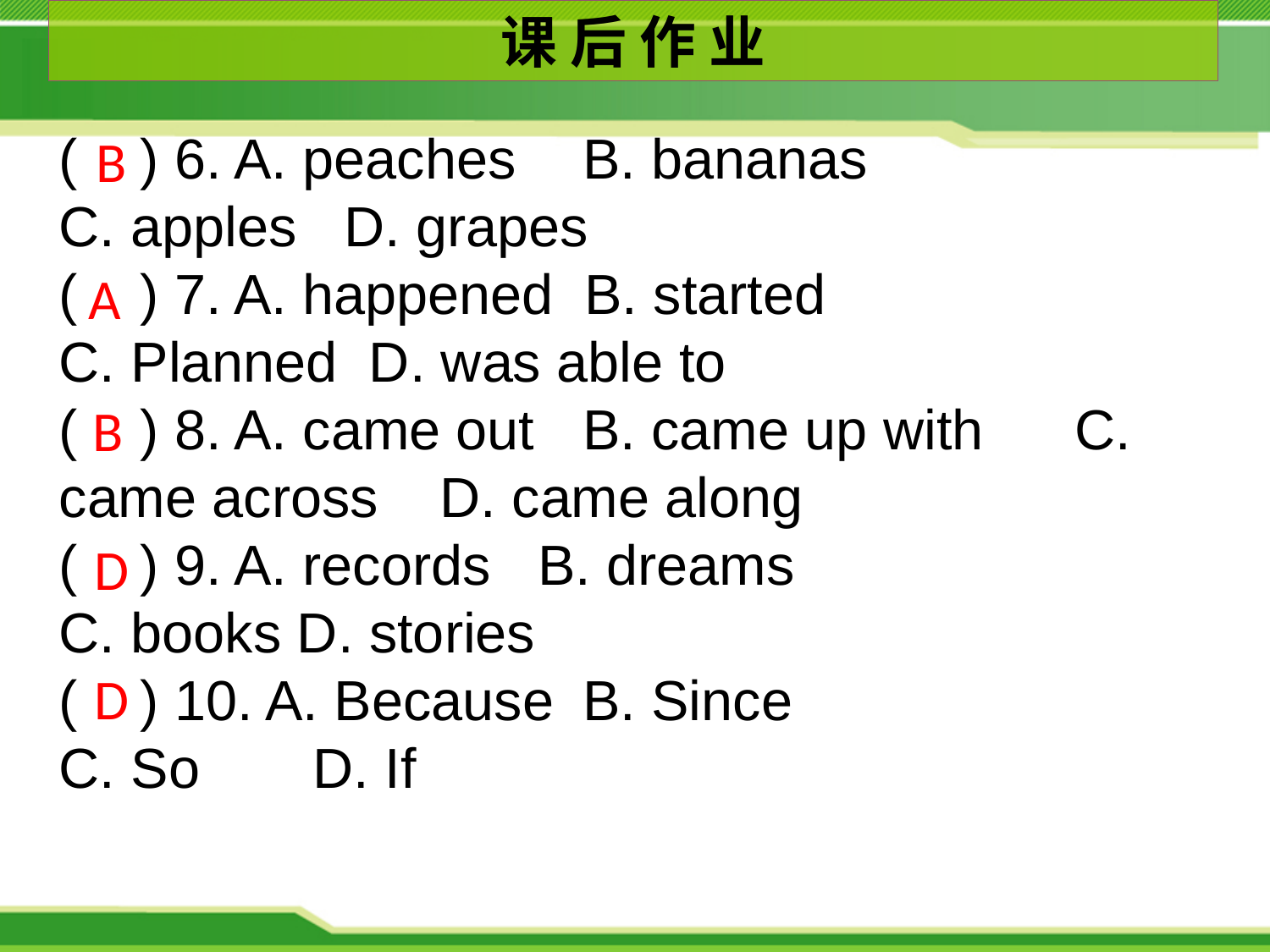

课 后 作 业
(    ) 6. A. peaches 	 B. bananas
C. apples   D. grapes
(    ) 7. A. happened  B. started
C. Planned  D. was able to
(    ) 8. A. came out 	 B. came up with  	C. came across 	D. came along
(    ) 9. A. records   B. dreams
C. books D. stories
(    ) 10. A. Because	 B. Since
C. So 	D. If
B
A
B
D
D